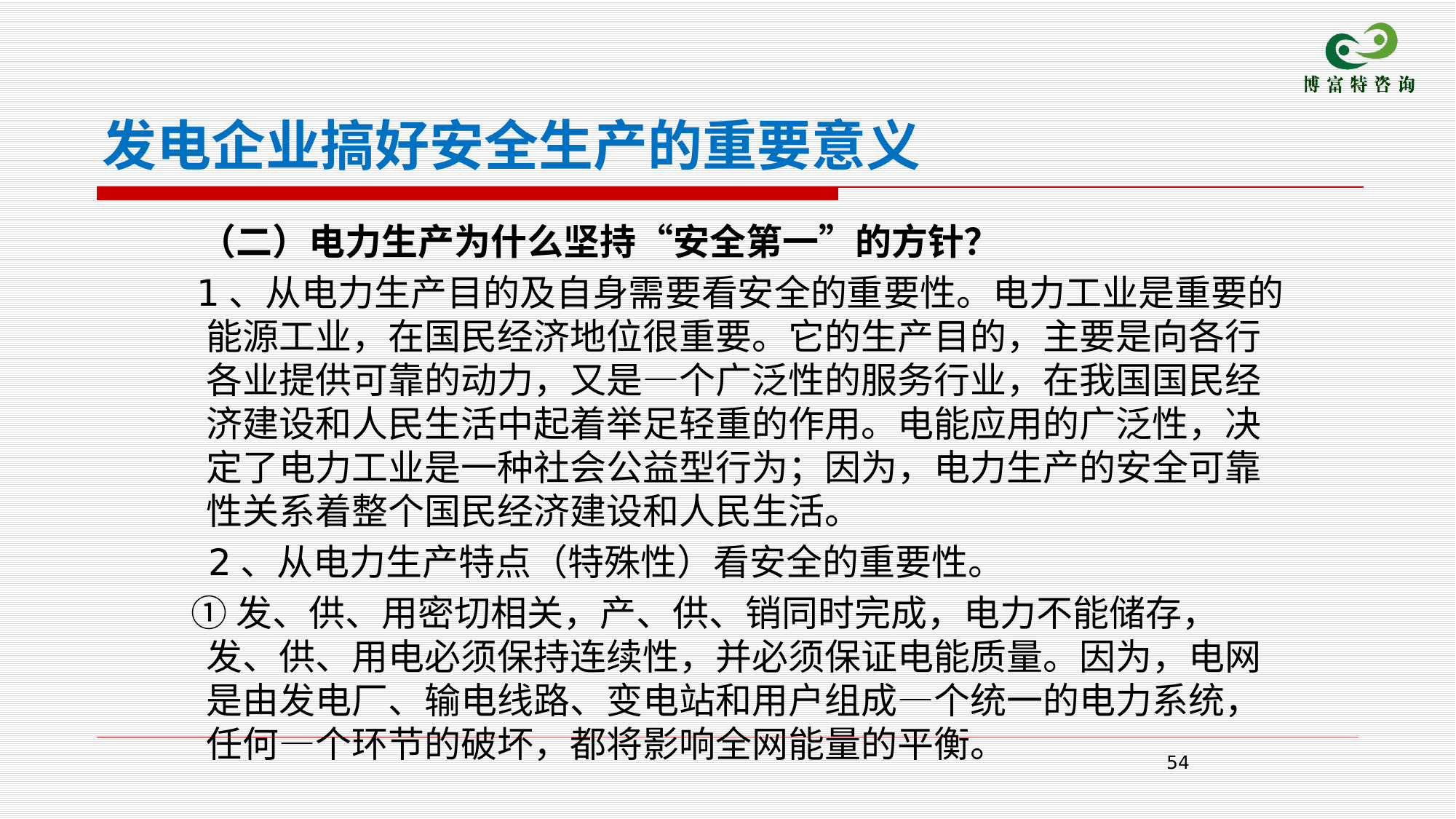

发电企业搞好安全生产的重要意义
     （二）电力生产为什么坚持“安全第一”的方针？
    1、从电力生产目的及自身需要看安全的重要性。电力工业是重要的能源工业，在国民经济地位很重要。它的生产目的，主要是向各行各业提供可靠的动力，又是—个广泛性的服务行业，在我国国民经济建设和人民生活中起着举足轻重的作用。电能应用的广泛性，决定了电力工业是一种社会公益型行为；因为，电力生产的安全可靠性关系着整个国民经济建设和人民生活。
     2、从电力生产特点（特殊性）看安全的重要性。
     ①发、供、用密切相关，产、供、销同时完成，电力不能储存，发、供、用电必须保持连续性，并必须保证电能质量。因为，电网是由发电厂、输电线路、变电站和用户组成—个统一的电力系统，任何—个环节的破坏，都将影响全网能量的平衡。

54